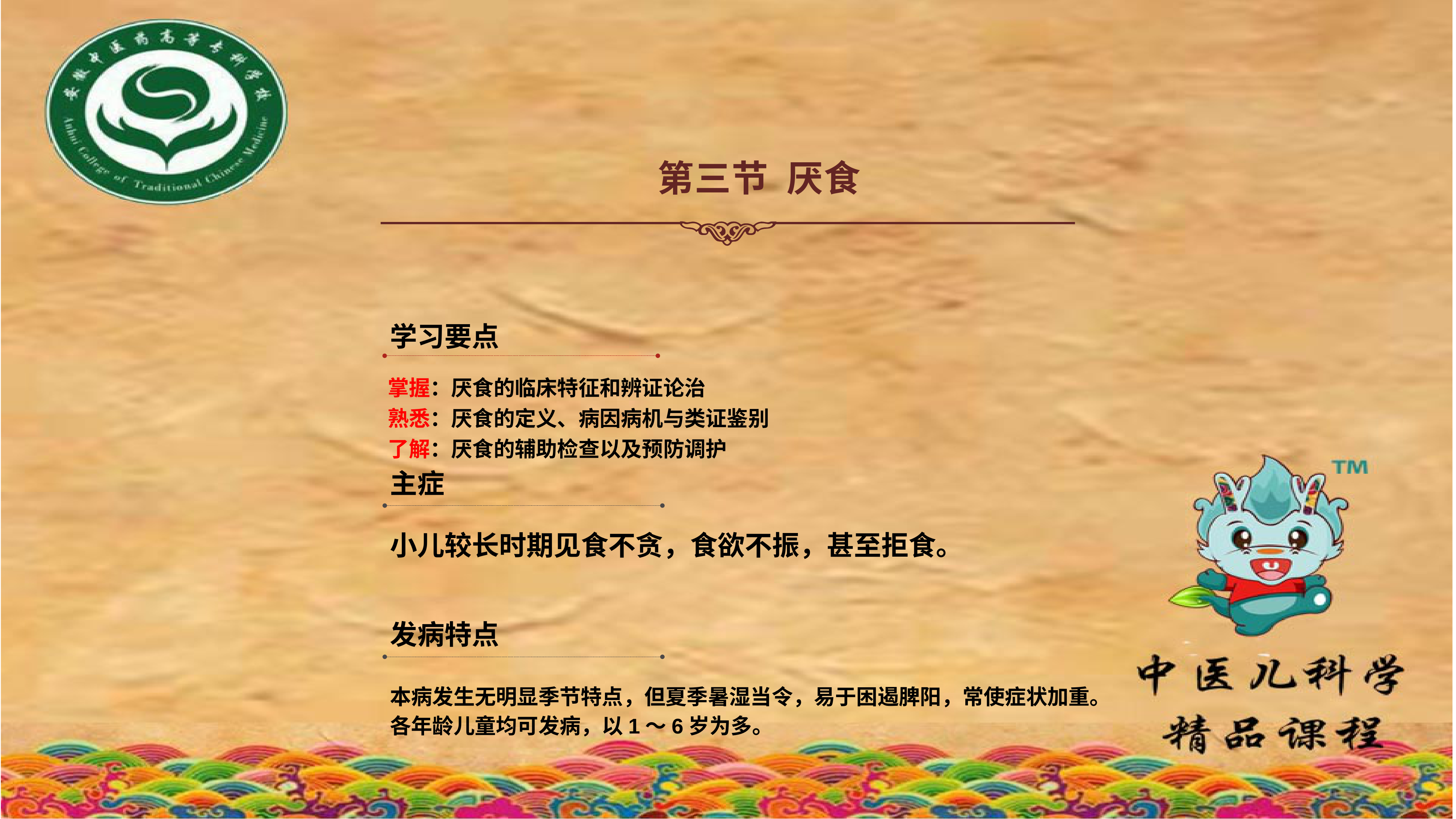

第三节  厌食

学习要点
掌握：厌食的临床特征和辨证论治
熟悉：厌食的定义、病因病机与类证鉴别
了解：厌食的辅助检查以及预防调护
主症
小儿较长时期见食不贪，食欲不振，甚至拒食。
发病特点
本病发生无明显季节特点，但夏季暑湿当令，易于困遏脾阳，常使症状加重。
各年龄儿童均可发病，以1～6岁为多。